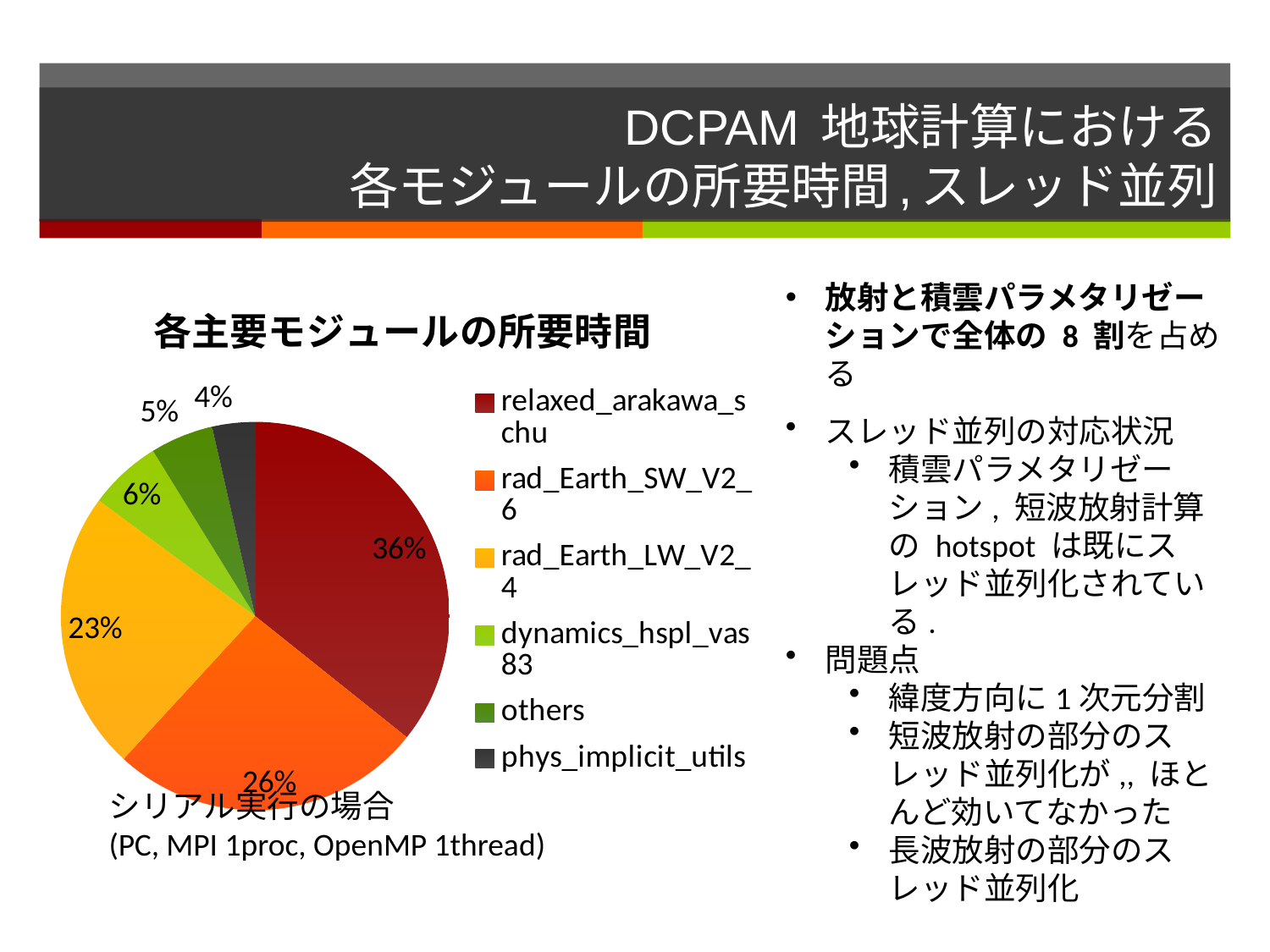

# DCPAM 地球計算における 各モジュールの所要時間,スレッド並列

### Chart: 各主要モジュールの所要時間

| Category | 割合 |
|---|---|
| relaxed_arakawa_schu | 33.1 |
| rad_Earth_SW_V2_6 | 24.18 |
| rad_Earth_LW_V2_4 | 21.6 |
| dynamics_hspl_vas83 | 5.6 |
| others | 4.859999999999998 |
| phys_implicit_utils | 3.3 |
放射と積雲パラメタリゼーションで全体の 8 割を占める
スレッド並列の対応状況
積雲パラメタリゼーション, 短波放射計算の hotspot は既にスレッド並列化されている.
問題点
緯度方向に1次元分割
短波放射の部分のスレッド並列化が,, ほとんど効いてなかった
長波放射の部分のスレッド並列化
シリアル実行の場合
(PC, MPI 1proc, OpenMP 1thread)